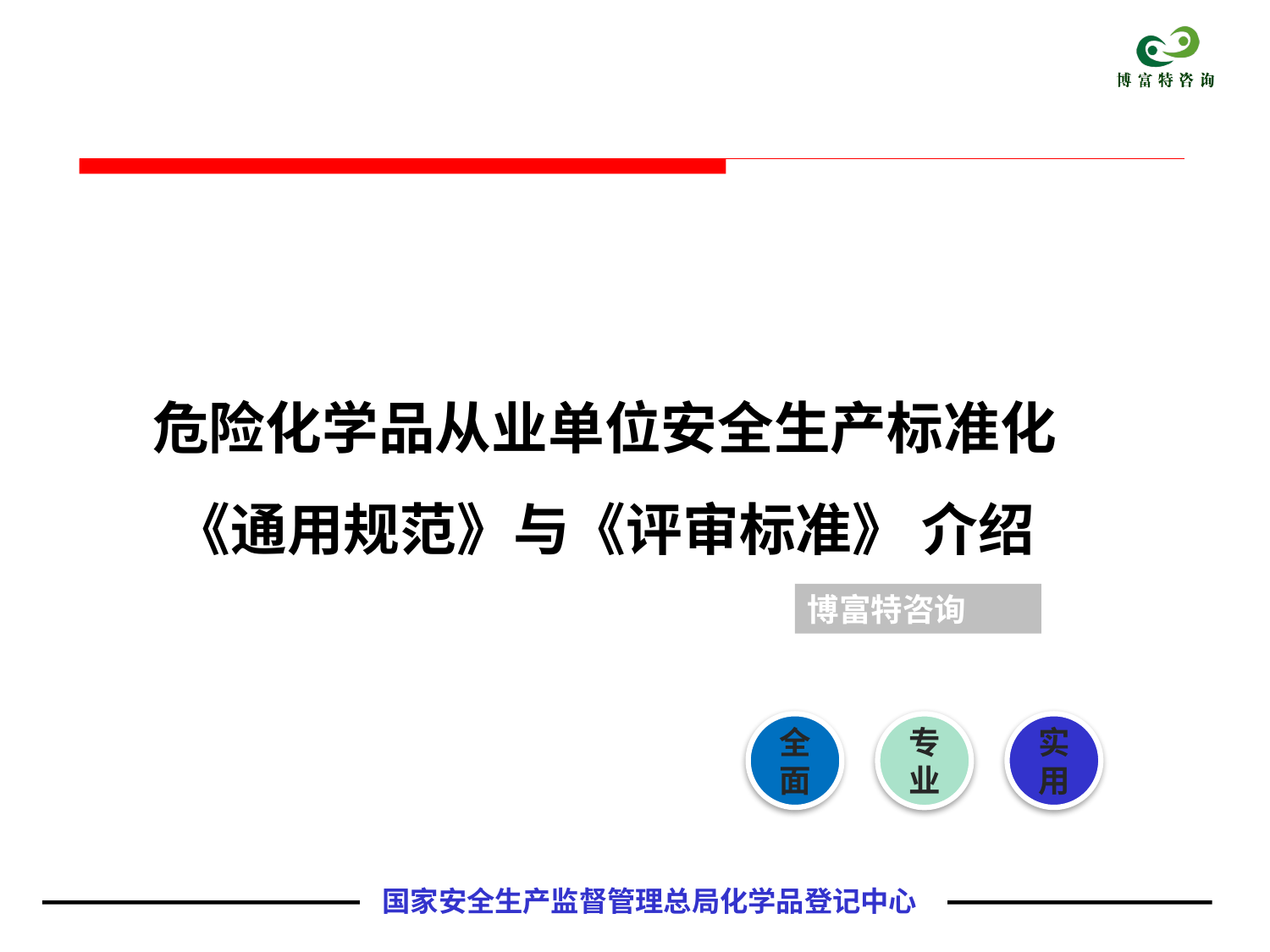

# 危险化学品从业单位安全生产标准化 《通用规范》与《评审标准》 介绍
博富特咨询
全面
实用
专业